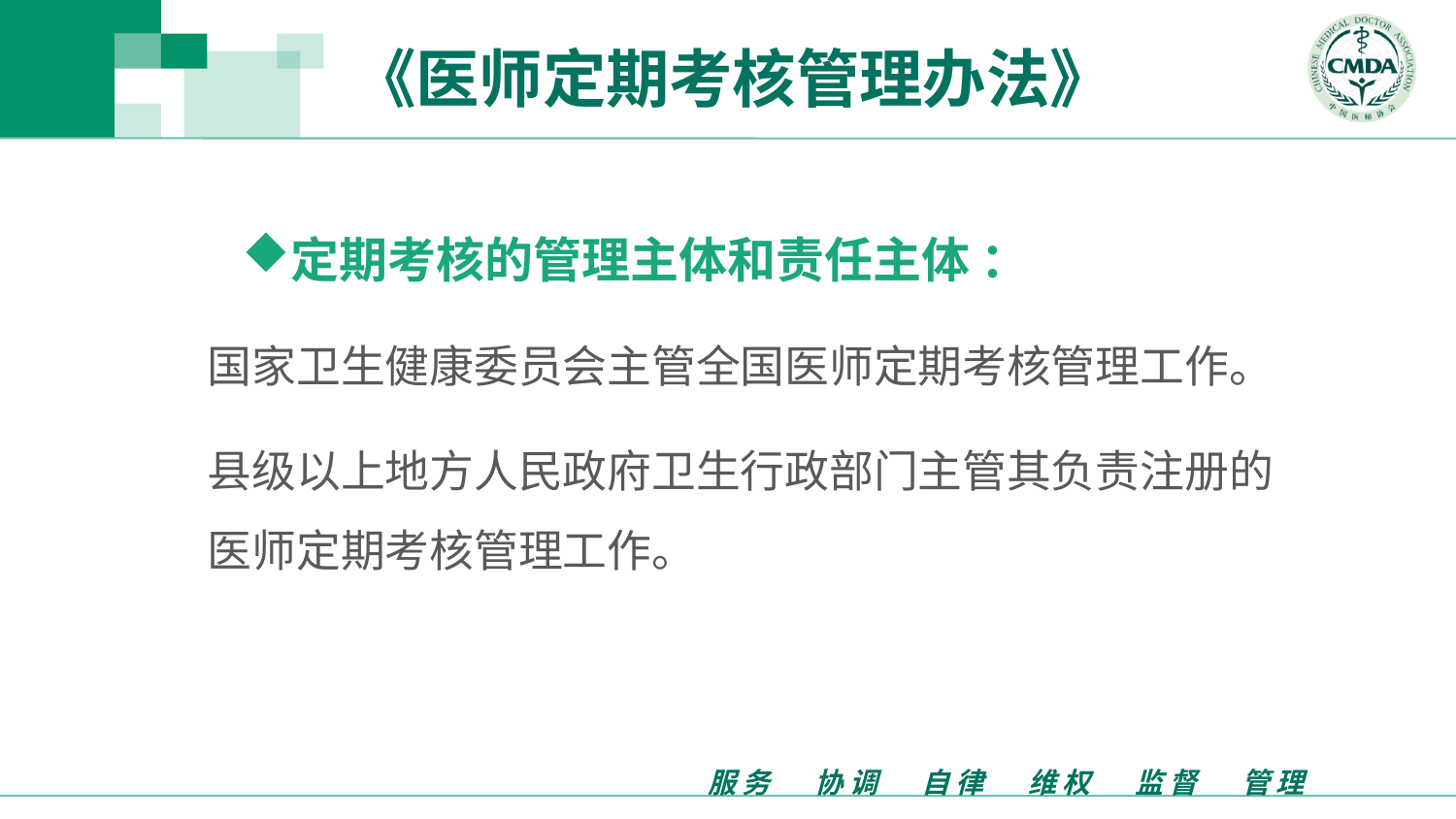

《医师定期考核管理办法》
定期考核的管理主体和责任主体 ：
国家卫生健康委员会主管全国医师定期考核管理工作。
县级以上地方人民政府卫生行政部门主管其负责注册的医师定期考核管理工作。